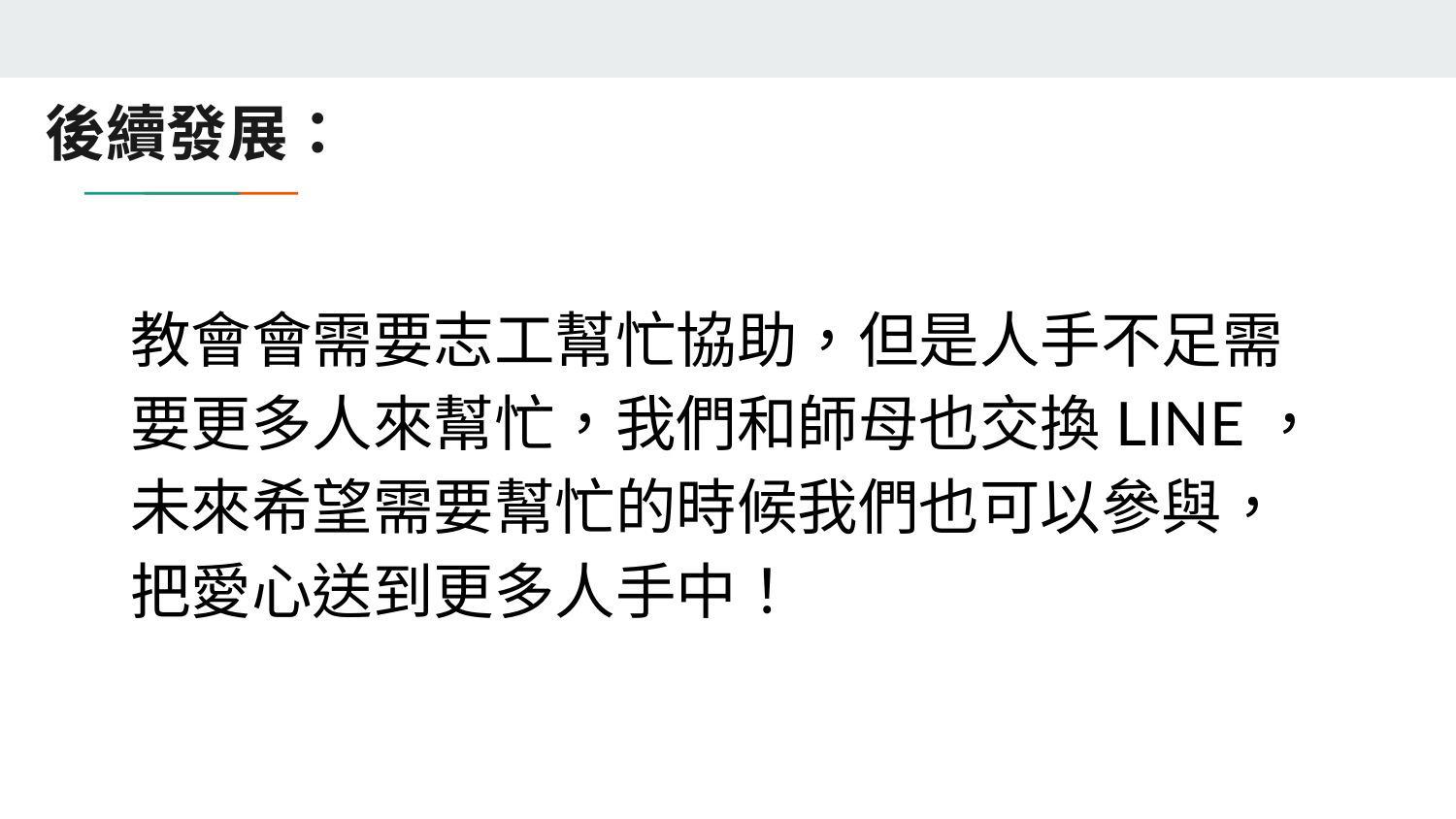

# 後續發展：
教會會需要志工幫忙協助，但是人手不足需要更多人來幫忙，我們和師母也交換LINE，未來希望需要幫忙的時候我們也可以參與，把愛心送到更多人手中！